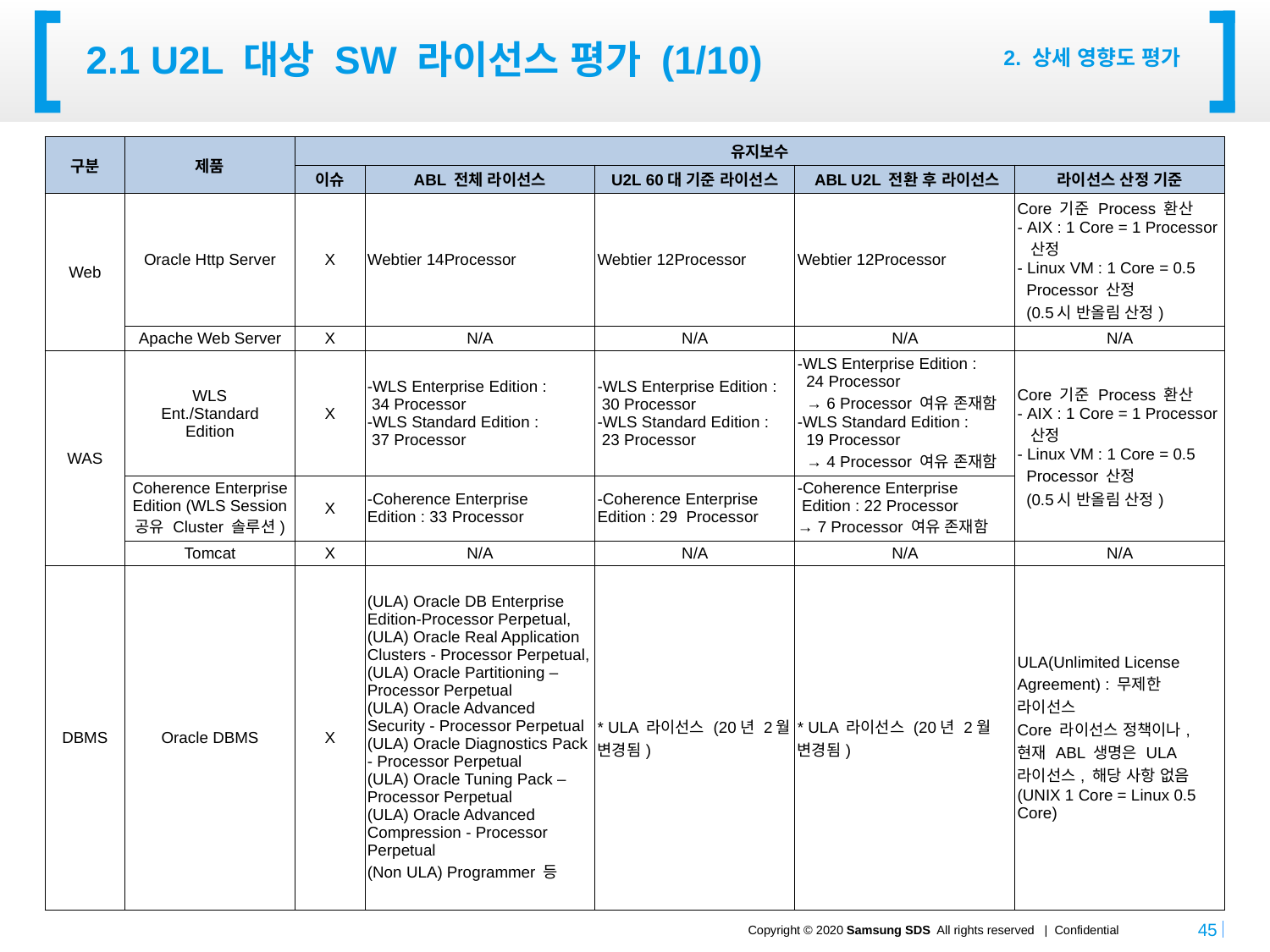

# 2.1 U2L 대상 SW 라이선스 평가 (1/10)
2. 상세 영향도 평가
| 구분 | 제품 | 유지보수 |  |  |  |  |
| --- | --- | --- | --- | --- | --- | --- |
|  |  | 이슈 | ABL 전체 라이선스 | U2L 60대 기준 라이선스 | ABL U2L 전환 후 라이선스 | 라이선스 산정 기준 |
| Web | Oracle Http Server | X | Webtier 14Processor | Webtier 12Processor | Webtier 12Processor | Core 기준 Process 환산 - AIX : 1 Core = 1 Processor 산정 - Linux VM : 1 Core = 0.5 Processor 산정 (0.5시 반올림 산정) |
|  | Apache Web Server | X | N/A | N/A | N/A | N/A |
| WAS | WLS Ent./Standard Edition | X | -WLS Enterprise Edition : 34 Processor -WLS Standard Edition : 37 Processor | -WLS Enterprise Edition : 30 Processor -WLS Standard Edition : 23 Processor | -WLS Enterprise Edition : 24 Processor → 6 Processor 여유 존재함 -WLS Standard Edition : 19 Processor → 4 Processor 여유 존재함 | Core 기준 Process 환산 - AIX : 1 Core = 1 Processor 산정 - Linux VM : 1 Core = 0.5 Processor 산정 (0.5시 반올림 산정) |
|  | Coherence Enterprise Edition (WLS Session 공유 Cluster 솔루션) | X | -Coherence Enterprise Edition : 33 Processor | -Coherence Enterprise Edition : 29 Processor | -Coherence Enterprise Edition : 22 Processor → 7 Processor 여유 존재함 |  |
|  | Tomcat | X | N/A | N/A | N/A | N/A |
| DBMS | Oracle DBMS | X | (ULA) Oracle DB Enterprise Edition-Processor Perpetual, (ULA) Oracle Real Application Clusters - Processor Perpetual, (ULA) Oracle Partitioning – Processor Perpetual (ULA) Oracle Advanced Security - Processor Perpetual (ULA) Oracle Diagnostics Pack - Processor Perpetual (ULA) Oracle Tuning Pack – Processor Perpetual (ULA) Oracle Advanced Compression - Processor Perpetual (Non ULA) Programmer 등 | \* ULA 라이선스 (20년 2월 변경됨) | \* ULA 라이선스 (20년 2월 변경됨) | ULA(Unlimited License Agreement) : 무제한 라이선스 Core 라이선스 정책이나, 현재 ABL 생명은 ULA 라이선스, 해당 사항 없음 (UNIX 1 Core = Linux 0.5 Core) |